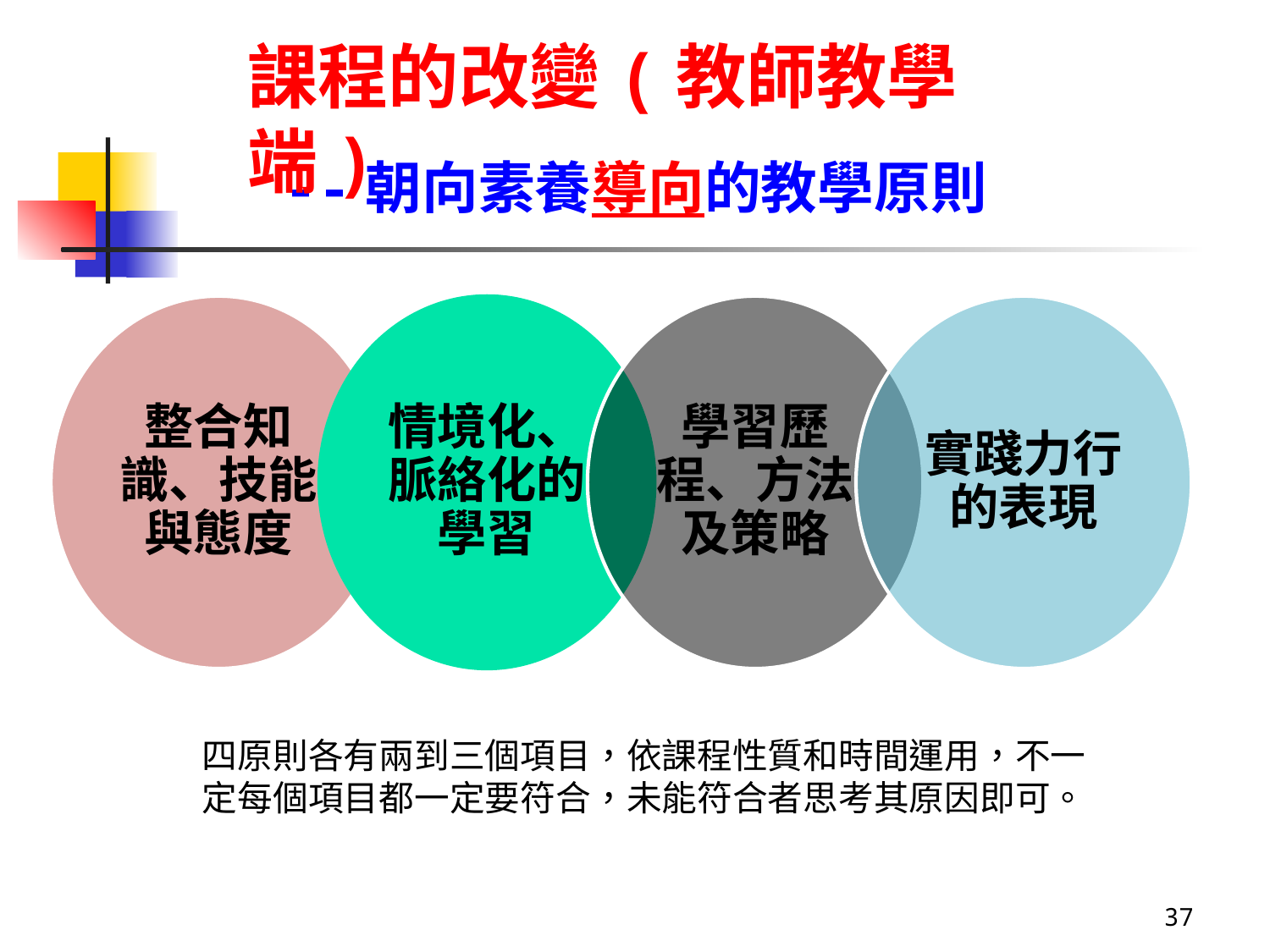

課程的改變(教師教學端)
--朝向素養導向的教學原則

整合知識、技能與態度
情境化、脈絡化的學習
學習歷程、方法及策略
實踐力行的表現
四原則各有兩到三個項目，依課程性質和時間運用，不一定每個項目都一定要符合，未能符合者思考其原因即可。
37